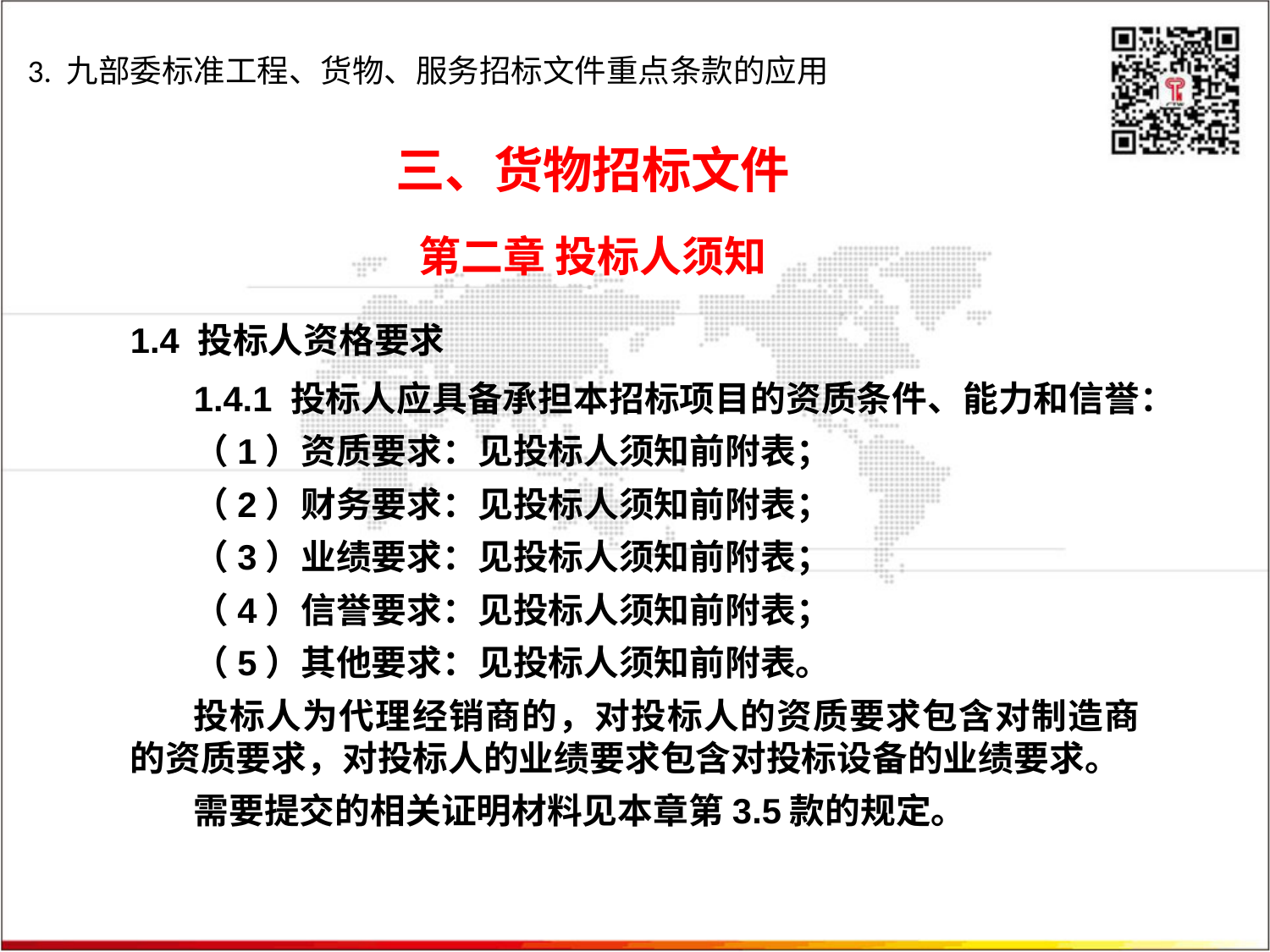

# 3. 九部委标准工程、货物、服务招标文件重点条款的应用
三、货物招标文件
第二章 投标人须知

1.4 投标人资格要求
1.4.1 投标人应具备承担本招标项目的资质条件、能力和信誉：
（1）资质要求：见投标人须知前附表；
（2）财务要求：见投标人须知前附表；
（3）业绩要求：见投标人须知前附表；
（4）信誉要求：见投标人须知前附表；
（5）其他要求：见投标人须知前附表。
投标人为代理经销商的，对投标人的资质要求包含对制造商的资质要求，对投标人的业绩要求包含对投标设备的业绩要求。
需要提交的相关证明材料见本章第3.5款的规定。